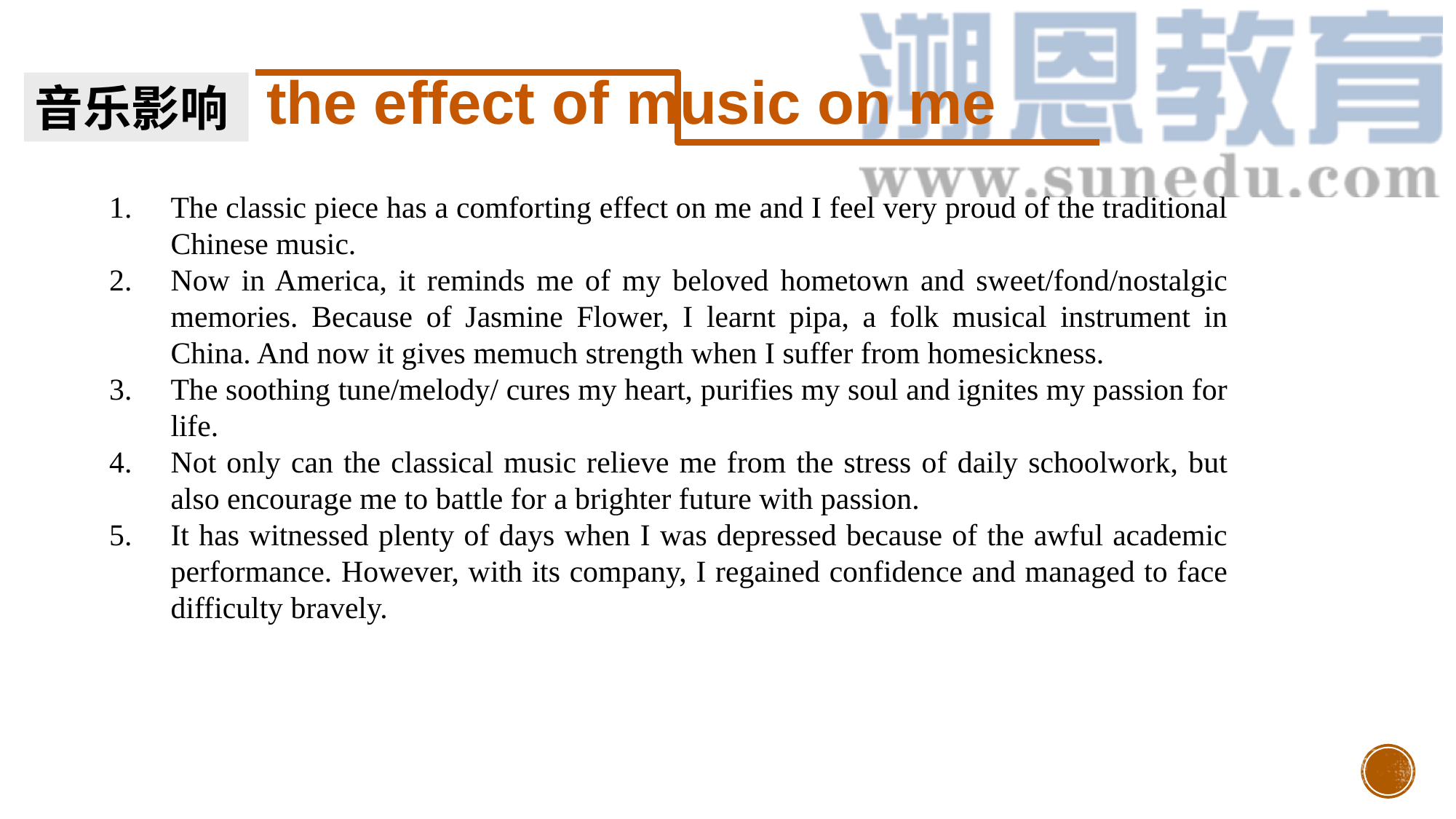

the effect of music on me
音乐影响
The classic piece has a comforting effect on me and I feel very proud of the traditional Chinese music.
Now in America, it reminds me of my beloved hometown and sweet/fond/nostalgic memories. Because of Jasmine Flower, I learnt pipa, a folk musical instrument in China. And now it gives memuch strength when I suffer from homesickness.
The soothing tune/melody/ cures my heart, purifies my soul and ignites my passion for life.
Not only can the classical music relieve me from the stress of daily schoolwork, but also encourage me to battle for a brighter future with passion.
It has witnessed plenty of days when I was depressed because of the awful academic performance. However, with its company, I regained confidence and managed to face difficulty bravely.